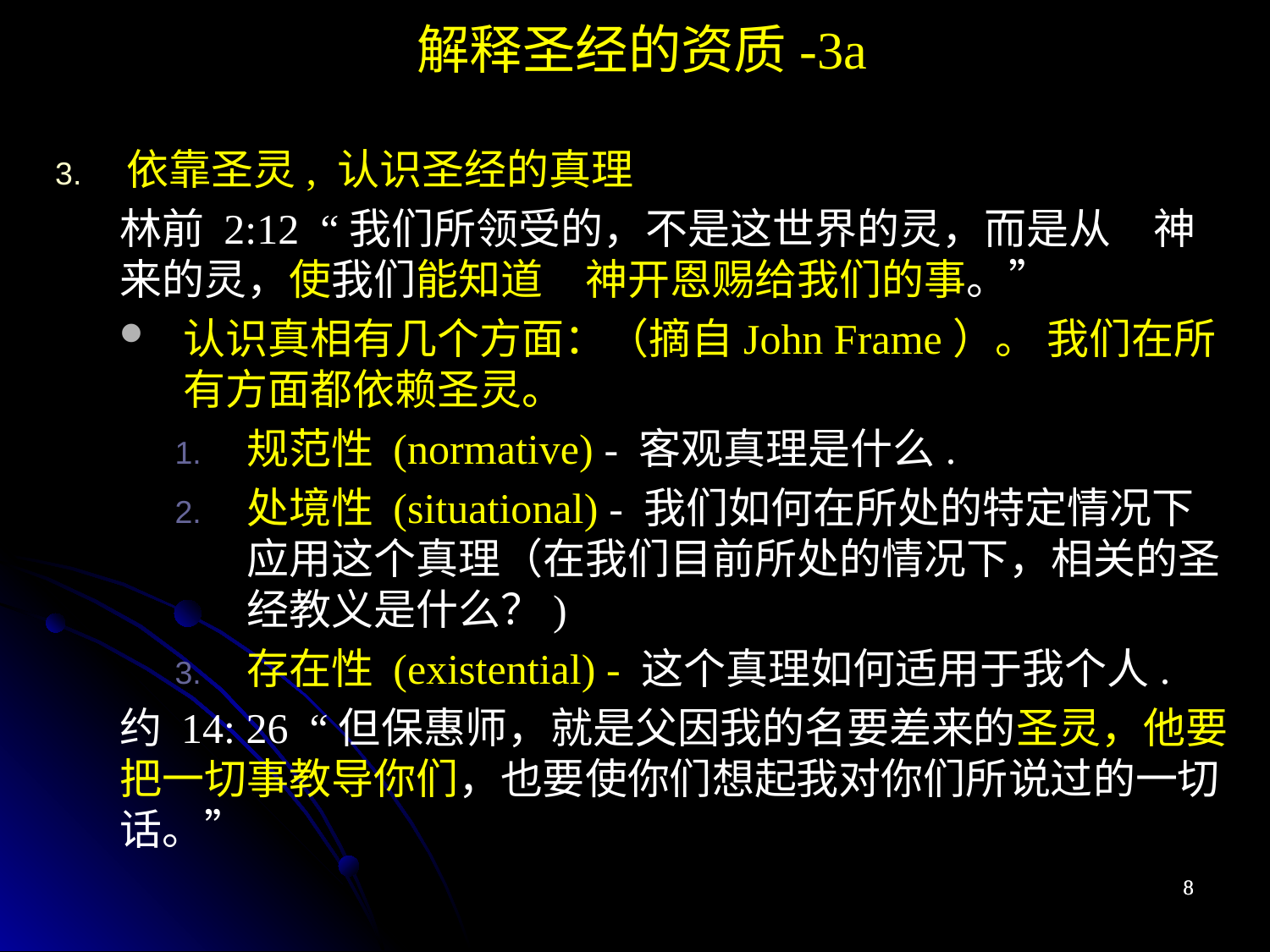

解释圣经的资质-3a
依靠圣灵, 认识圣经的真理
林前 2:12  “我们所领受的，不是这世界的灵，而是从　神来的灵，使我们能知道　神开恩赐给我们的事。”
认识真相有几个方面：（摘自John Frame）。 我们在所有方面都依赖圣灵。
规范性 (normative) - 客观真理是什么.
处境性 (situational) - 我们如何在所处的特定情况下应用这个真理（在我们目前所处的情况下，相关的圣经教义是什么？)
存在性 (existential) - 这个真理如何适用于我个人.
约 14: 26  “但保惠师，就是父因我的名要差来的圣灵，他要把一切事教导你们，也要使你们想起我对你们所说过的一切话。”
8
8